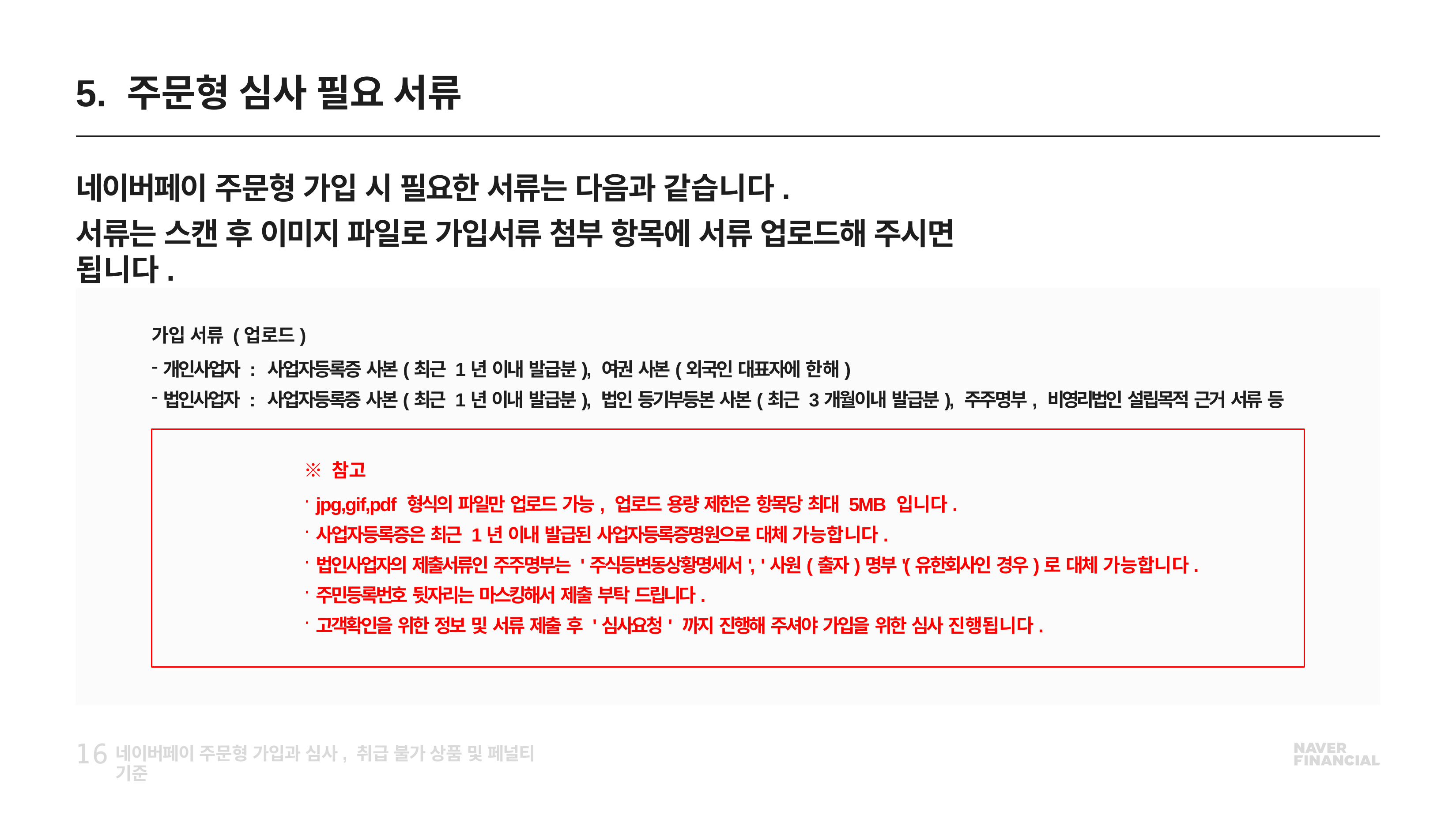

# 5. 주문형 심사 필요 서류
네이버페이 주문형 가입 시 필요한 서류는 다음과 같습니다.
서류는 스캔 후 이미지 파일로 가입서류 첨부 항목에 서류 업로드해 주시면 됩니다.

가입 서류 (업로드)
개인사업자 : 사업자등록증 사본(최근 1년 이내 발급분), 여권 사본(외국인 대표자에 한해)
법인사업자 : 사업자등록증 사본(최근 1년 이내 발급분), 법인 등기부등본 사본(최근 3개월이내 발급분), 주주명부, 비영리법인 설립목적 근거 서류 등

※ 참고
jpg,gif,pdf 형식의 파일만 업로드 가능, 업로드 용량 제한은 항목당 최대 5MB 입니다.
사업자등록증은 최근 1년 이내 발급된 사업자등록증명원으로 대체 가능합니다.
법인사업자의 제출서류인 주주명부는 '주식등변동상황명세서', '사원(출자)명부'(유한회사인 경우)로 대체 가능합니다.
주민등록번호 뒷자리는 마스킹해서 제출 부탁 드립니다.
고객확인을 위한 정보 및 서류 제출 후 '심사요청' 까지 진행해 주셔야 가입을 위한 심사 진행됩니다.
16
네이버페이 주문형 가입과 심사, 취급 불가 상품 및 페널티 기준